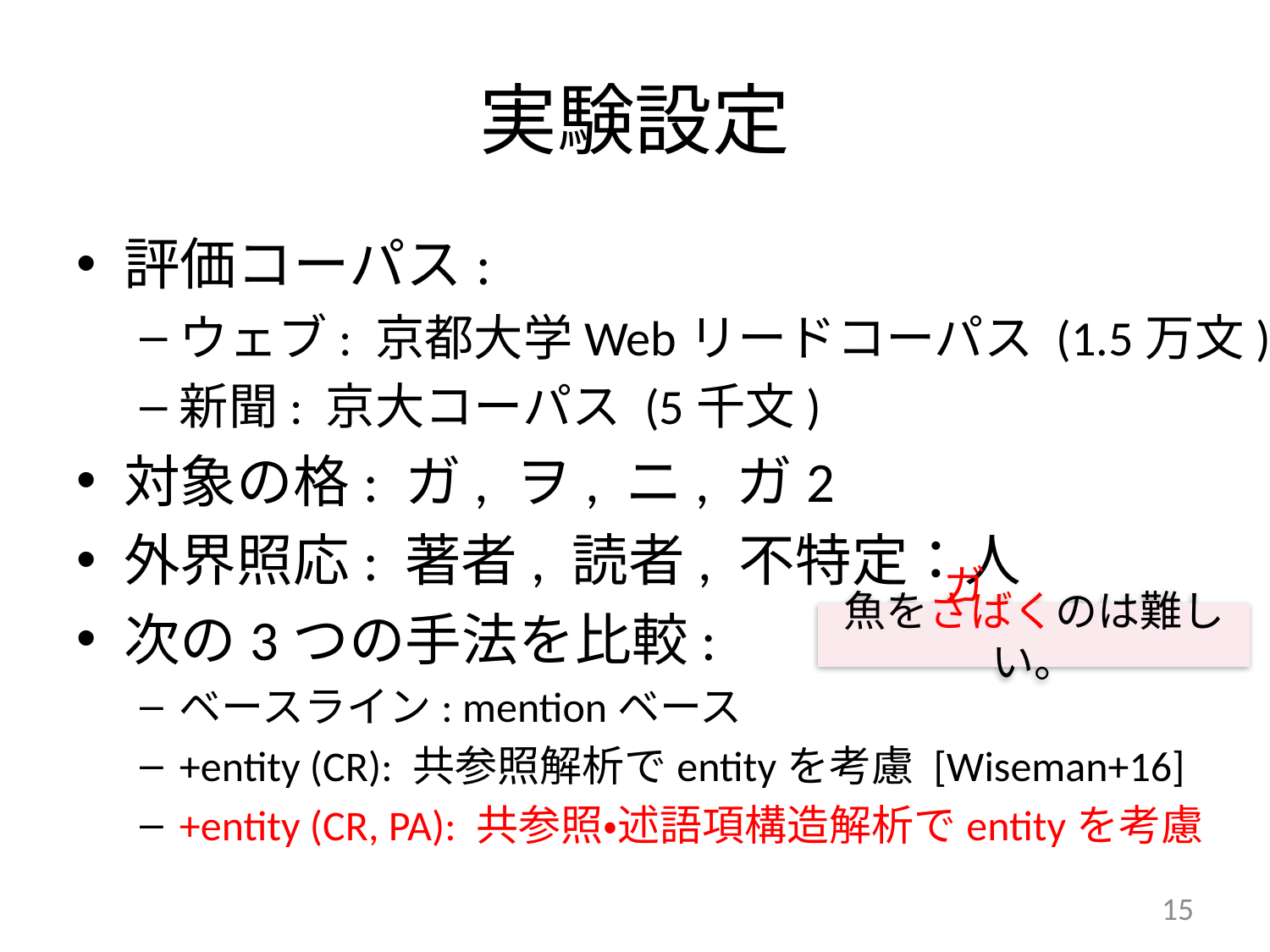

# 実験設定
評価コーパス:
ウェブ: 京都大学Webリードコーパス (1.5万文)
新聞: 京大コーパス (5千文)
対象の格: ガ, ヲ, ニ, ガ2
外界照応: 著者, 読者, 不特定：人
次の3つの手法を比較:
ベースライン: mentionベース
+entity (CR): 共参照解析でentityを考慮 [Wiseman+16]
+entity (CR, PA): 共参照・述語項構造解析でentityを考慮

ガ
魚をさばくのは難しい。
15